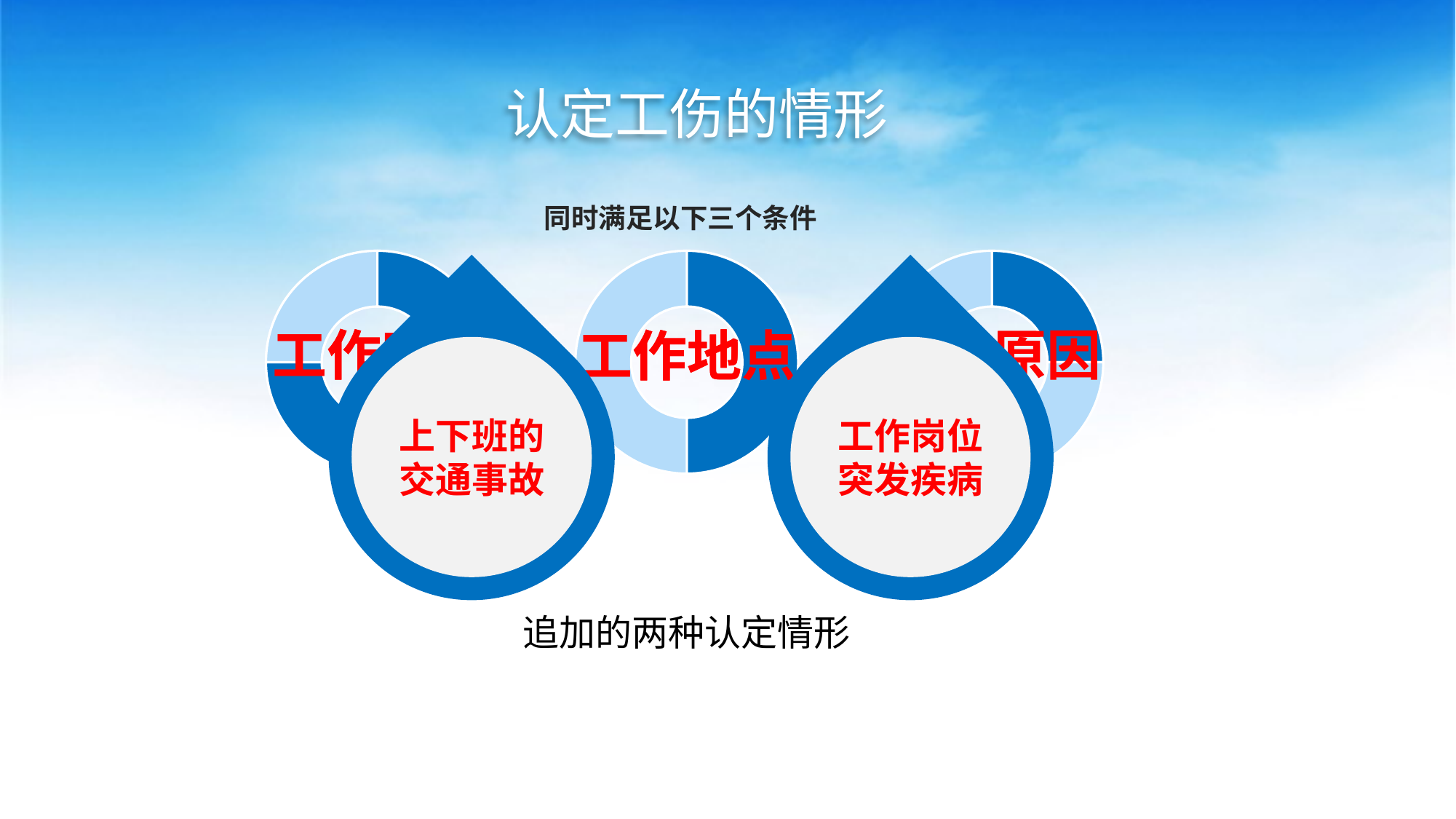

认定工伤的情形
同时满足以下三个条件

### Chart

| Category | 销售额 |
|---|---|
| 第一季度 | 7.5 |
| 第二季度 | 2.5 |

### Chart

| Category | 销售额 |
|---|---|
| 第一季度 | 7.5 |
| 第二季度 | 2.5 |

### Chart

| Category | 销售额 |
|---|---|
| 第一季度 | 5.0 |
| 第二季度 | 5.0 |

### Chart

| Category | 销售额 |
|---|---|
| 第一季度 | 2.5 |
| 第二季度 | 7.5 |
工作时间
工作原因
工作地点

### Chart

| Category | 销售额 |
|---|---|
| 第一季度 | 5.0 |
| 第二季度 | 5.0 |

### Chart

| Category | 销售额 |
|---|---|
| 第一季度 | 2.5 |
| 第二季度 | 7.5 |

工作时间
工作原因
工作地点
上下班的交通事故
工作岗位突发疾病
追加的两种认定情形